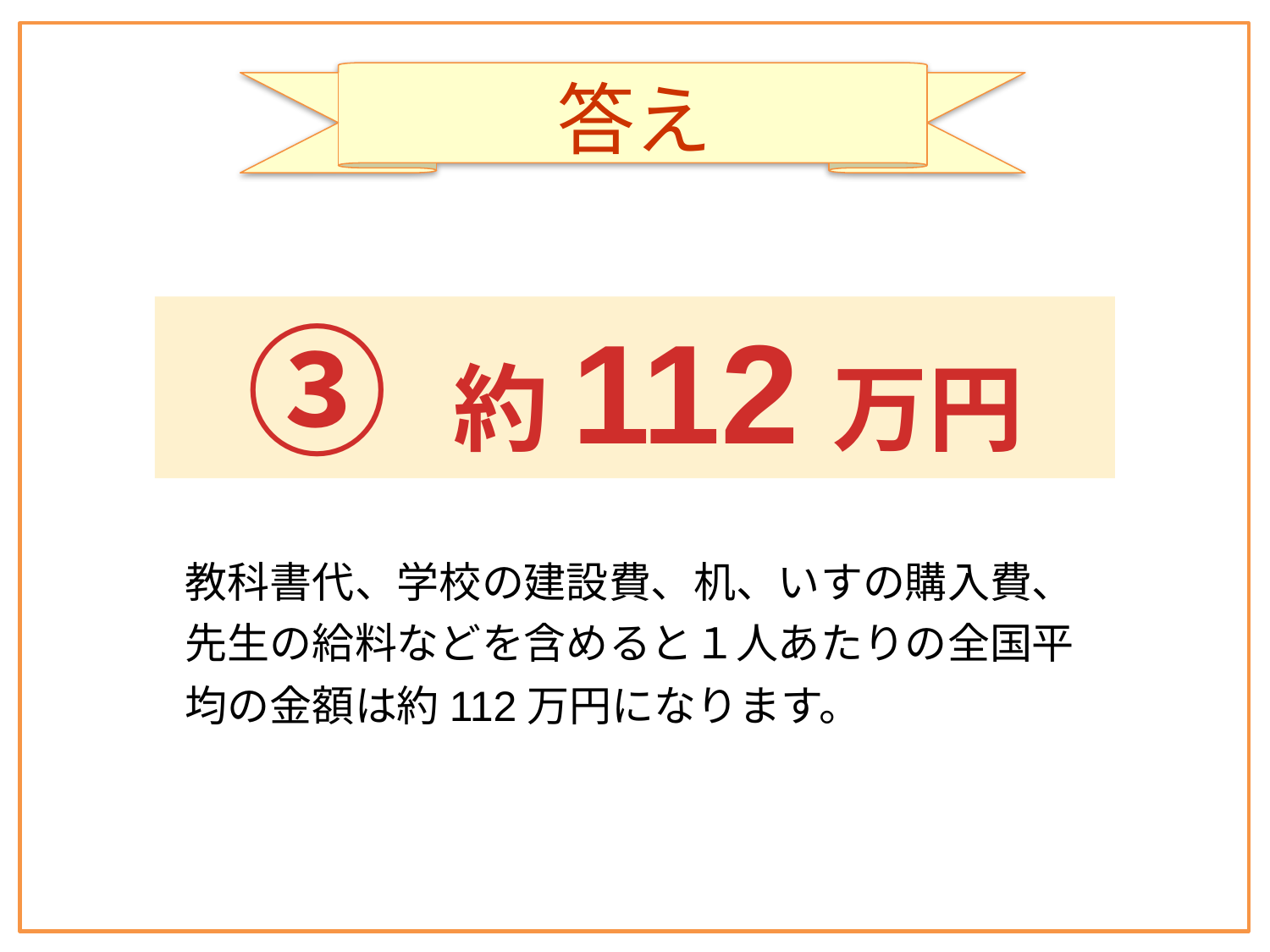

# 答え
③ 約112万円
教科書代、学校の建設費、机、いすの購入費、
先生の給料などを含めると１人あたりの全国平
均の金額は約112万円になります。